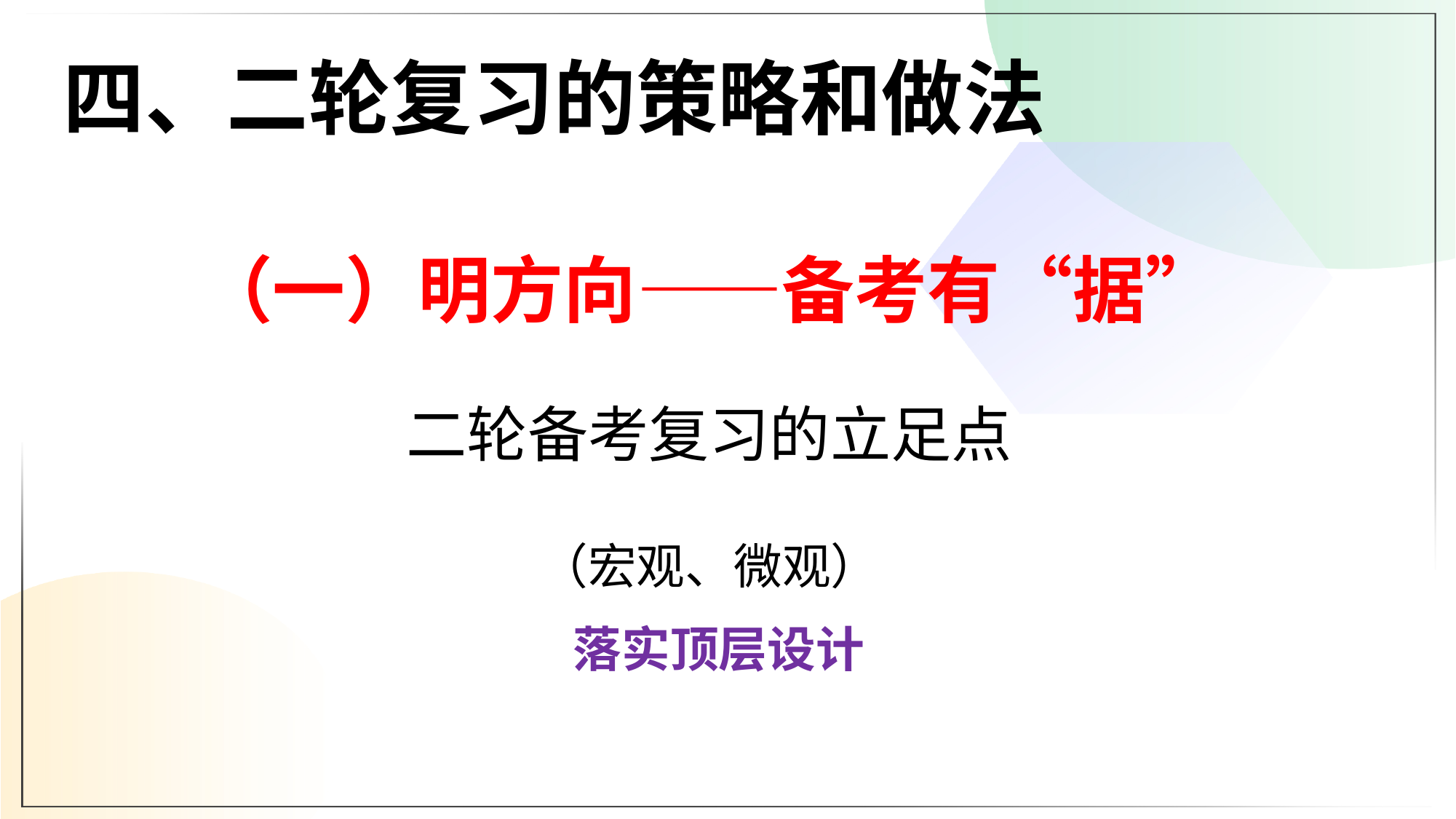

四、二轮复习的策略和做法
# （一）明方向——备考有“据” 二轮备考复习的立足点 （宏观、微观）
落实顶层设计